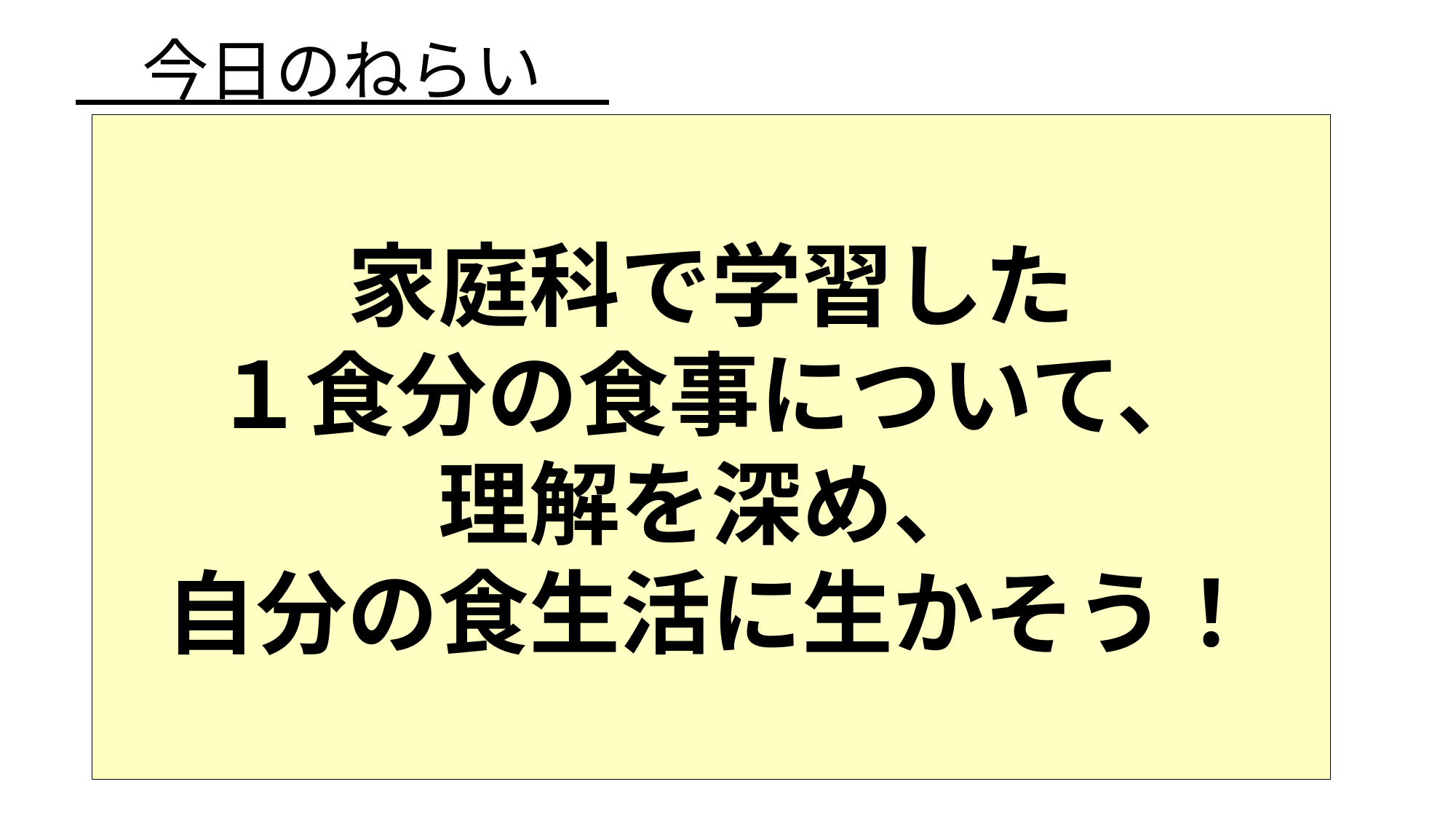

今日のねらい
家庭科で学習した
１食分の食事について、
理解を深め、
自分の食生活に生かそう！